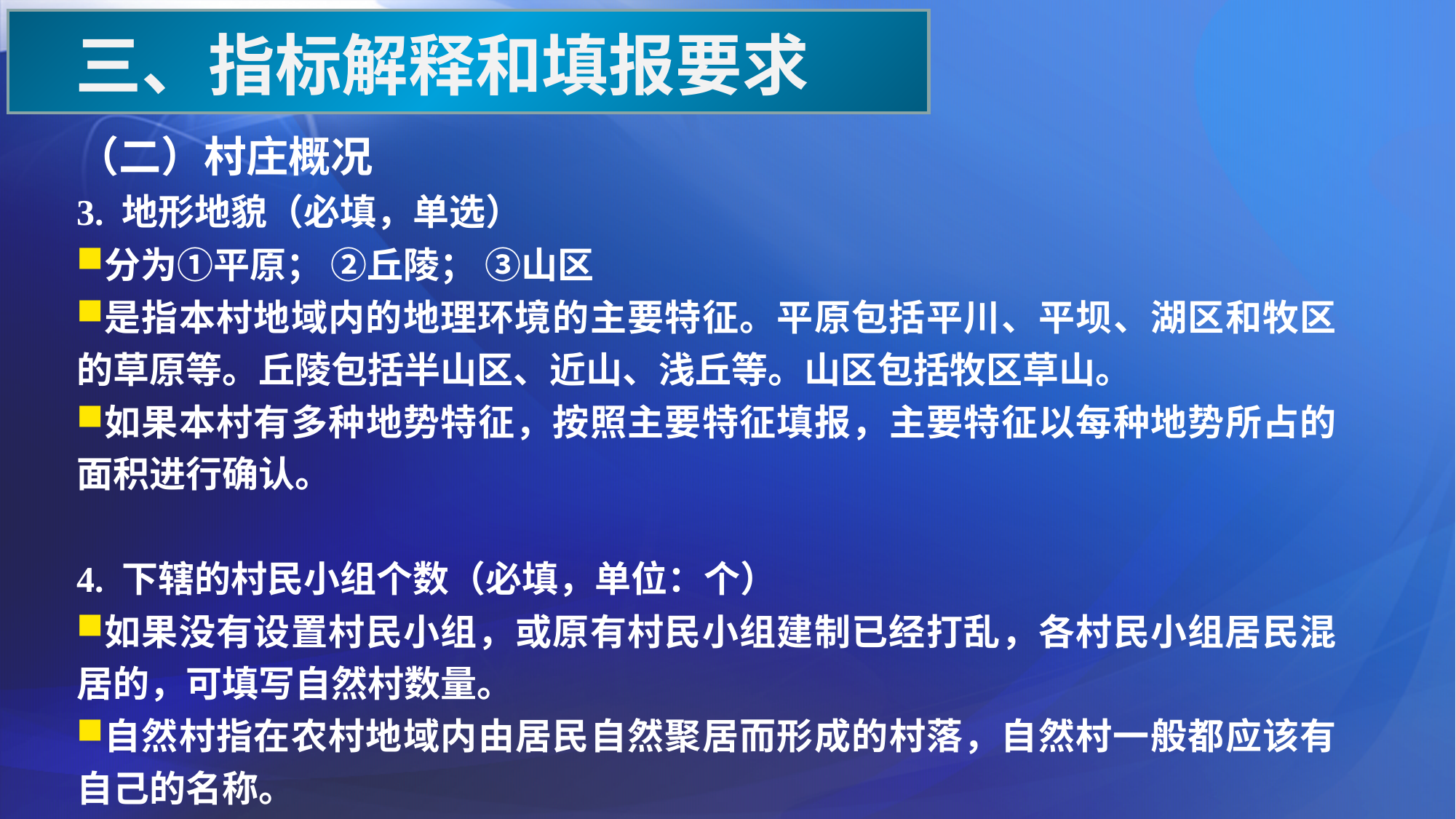

三、指标解释和填报要求
（二）村庄概况
3. 地形地貌（必填，单选）
分为①平原； ②丘陵； ③山区
是指本村地域内的地理环境的主要特征。平原包括平川、平坝、湖区和牧区的草原等。丘陵包括半山区、近山、浅丘等。山区包括牧区草山。
如果本村有多种地势特征，按照主要特征填报，主要特征以每种地势所占的面积进行确认。

4. 下辖的村民小组个数（必填，单位：个）
如果没有设置村民小组，或原有村民小组建制已经打乱，各村民小组居民混居的，可填写自然村数量。
自然村指在农村地域内由居民自然聚居而形成的村落，自然村一般都应该有自己的名称。